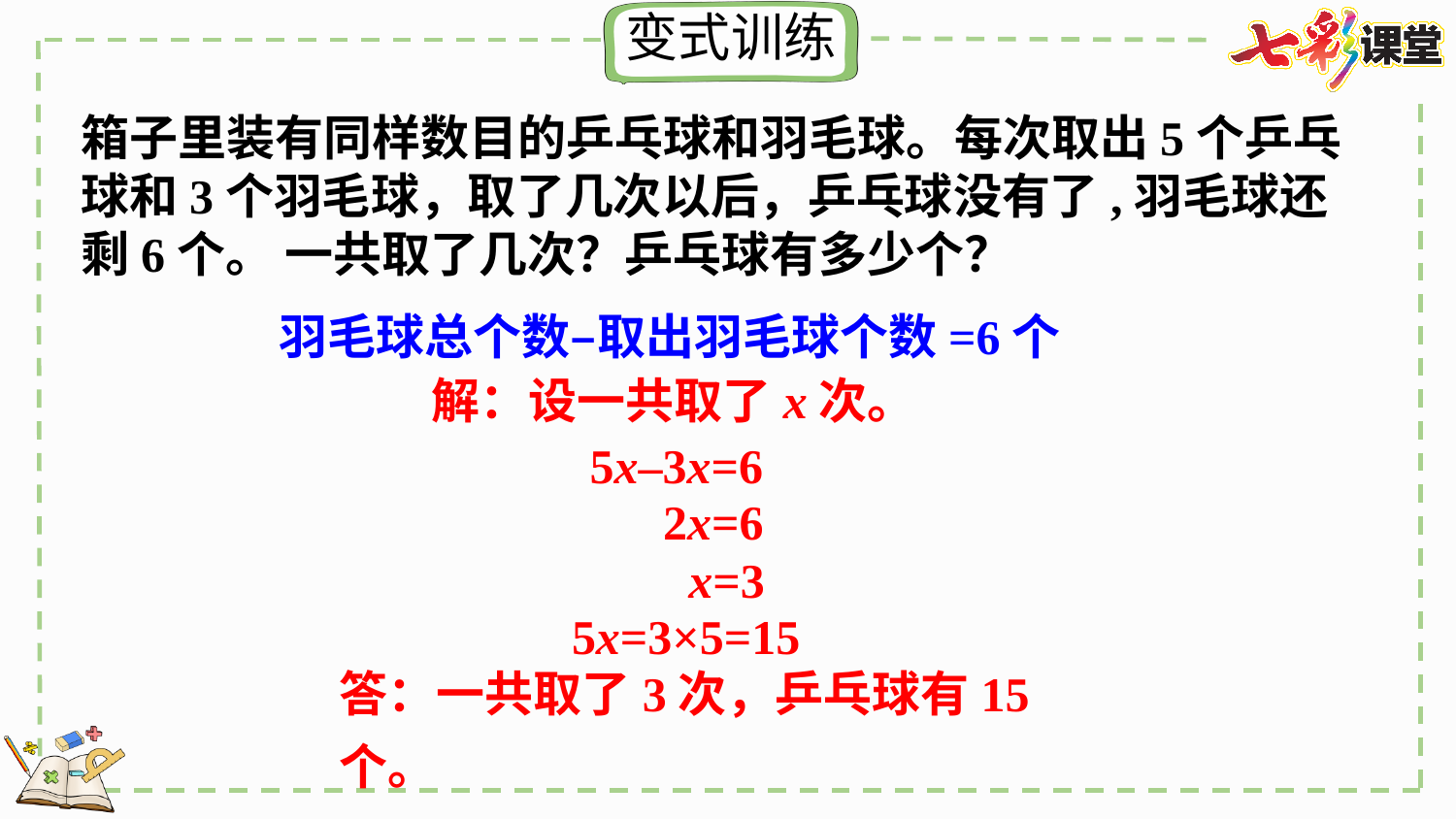

箱子里装有同样数目的乒乓球和羽毛球。每次取出5个乒乓球和3个羽毛球，取了几次以后，乒乓球没有了,羽毛球还剩6个。 一共取了几次？乒乓球有多少个？
羽毛球总个数–取出羽毛球个数=6个
解：设一共取了x次。
5x–3x=6
2x=6
x=3
5x=3×5=15
答：一共取了3次，乒乓球有15个。